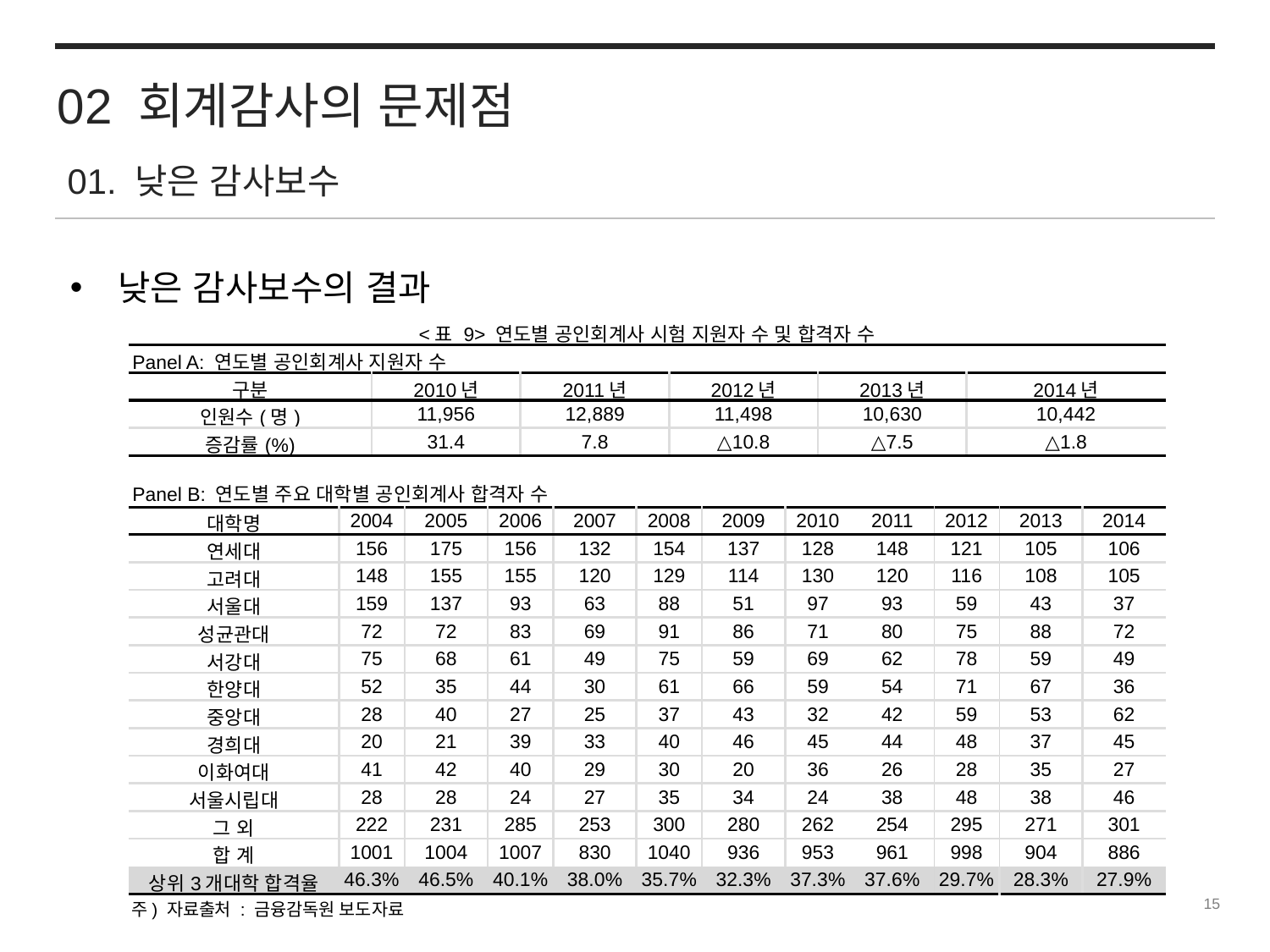

02 회계감사의 문제점
01. 낮은 감사보수
낮은 감사보수의 결과

| <표 9> 연도별 공인회계사 시험 지원자 수 및 합격자 수 |  |  |  |  |  |  |  |  |  |  |  |  |  |  |  |  |
| --- | --- | --- | --- | --- | --- | --- | --- | --- | --- | --- | --- | --- | --- | --- | --- | --- |
| Panel A: 연도별 공인회계사 지원자 수 |  |  |  |  |  |  |  |  |  |  |  |  |  |  |  |  |
| 구분 |  | 2010년 |  |  | 2011년 |  |  | 2012년 |  |  | 2013년 |  |  | 2014년 |  |  |
| 인원수(명) |  | 11,956 |  |  | 12,889 |  |  | 11,498 |  |  | 10,630 |  |  | 10,442 |  |  |
| 증감률(%) |  | 31.4 |  |  | 7.8 |  |  | △10.8 |  |  | △7.5 |  |  | △1.8 |  |  |
| Panel B: 연도별 주요 대학별 공인회계사 합격자 수 |  |  |  |  |  |  |  |  |  |  |  |  |  |  |  |  |
| 대학명 | 2004 |  | 2005 | 2006 |  | 2007 | 2008 |  | 2009 | 2010 |  | 2011 | 2012 |  | 2013 | 2014 |
| 연세대 | 156 |  | 175 | 156 |  | 132 | 154 |  | 137 | 128 |  | 148 | 121 |  | 105 | 106 |
| 고려대 | 148 |  | 155 | 155 |  | 120 | 129 |  | 114 | 130 |  | 120 | 116 |  | 108 | 105 |
| 서울대 | 159 |  | 137 | 93 |  | 63 | 88 |  | 51 | 97 |  | 93 | 59 |  | 43 | 37 |
| 성균관대 | 72 |  | 72 | 83 |  | 69 | 91 |  | 86 | 71 |  | 80 | 75 |  | 88 | 72 |
| 서강대 | 75 |  | 68 | 61 |  | 49 | 75 |  | 59 | 69 |  | 62 | 78 |  | 59 | 49 |
| 한양대 | 52 |  | 35 | 44 |  | 30 | 61 |  | 66 | 59 |  | 54 | 71 |  | 67 | 36 |
| 중앙대 | 28 |  | 40 | 27 |  | 25 | 37 |  | 43 | 32 |  | 42 | 59 |  | 53 | 62 |
| 경희대 | 20 |  | 21 | 39 |  | 33 | 40 |  | 46 | 45 |  | 44 | 48 |  | 37 | 45 |
| 이화여대 | 41 |  | 42 | 40 |  | 29 | 30 |  | 20 | 36 |  | 26 | 28 |  | 35 | 27 |
| 서울시립대 | 28 |  | 28 | 24 |  | 27 | 35 |  | 34 | 24 |  | 38 | 48 |  | 38 | 46 |
| 그 외 | 222 |  | 231 | 285 |  | 253 | 300 |  | 280 | 262 |  | 254 | 295 |  | 271 | 301 |
| 합 계 | 1001 |  | 1004 | 1007 |  | 830 | 1040 |  | 936 | 953 |  | 961 | 998 |  | 904 | 886 |
| 상위3개대학 합격율 | 46.3% |  | 46.5% | 40.1% |  | 38.0% | 35.7% |  | 32.3% | 37.3% |  | 37.6% | 29.7% |  | 28.3% | 27.9% |
주) 자료출처 : 금융감독원 보도자료